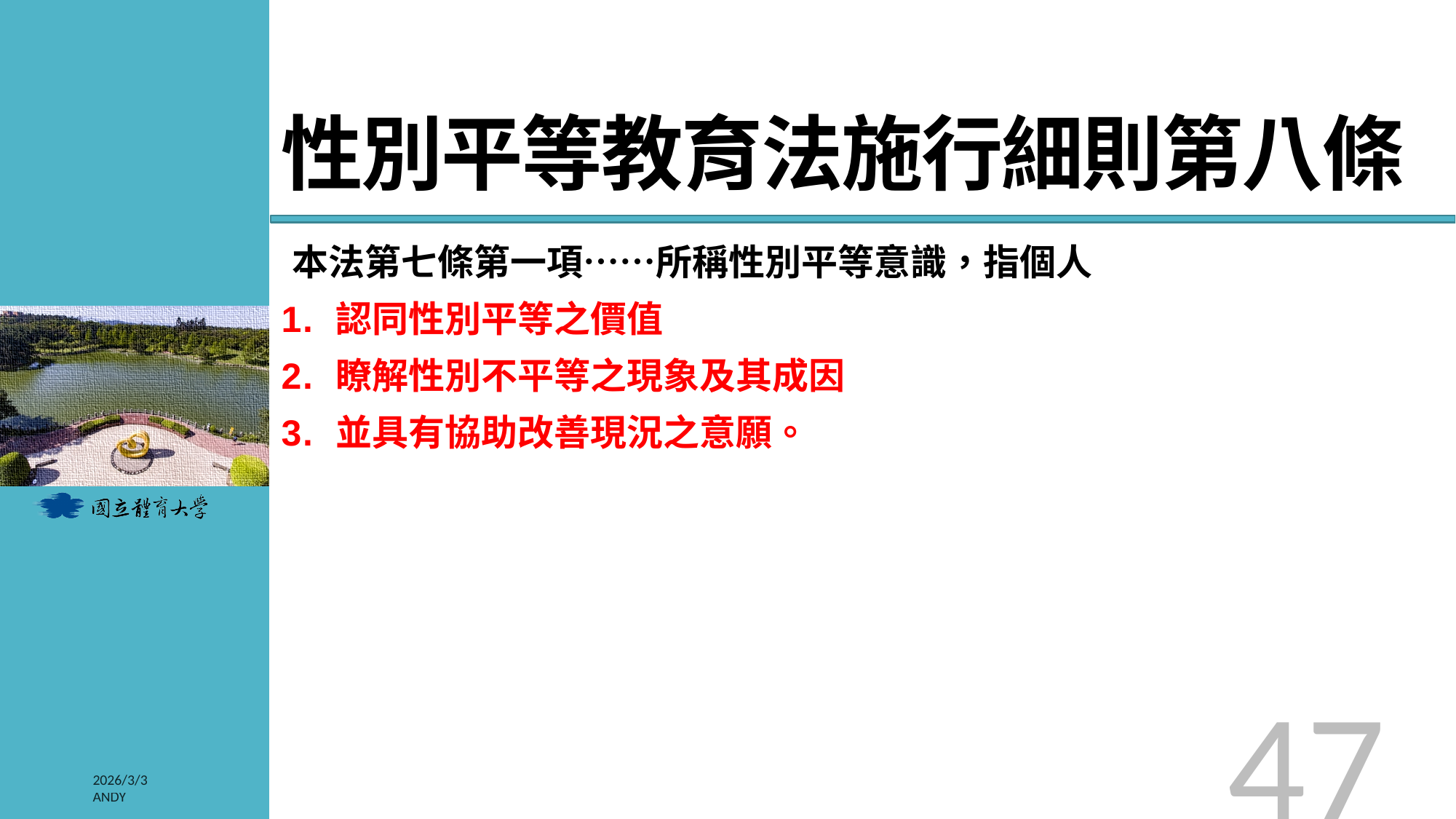

# 性別平等教育法施行細則第八條
本法第七條第一項……所稱性別平等意識，指個人
認同性別平等之價值
瞭解性別不平等之現象及其成因
並具有協助改善現況之意願。
47
2026/3/3
Andy